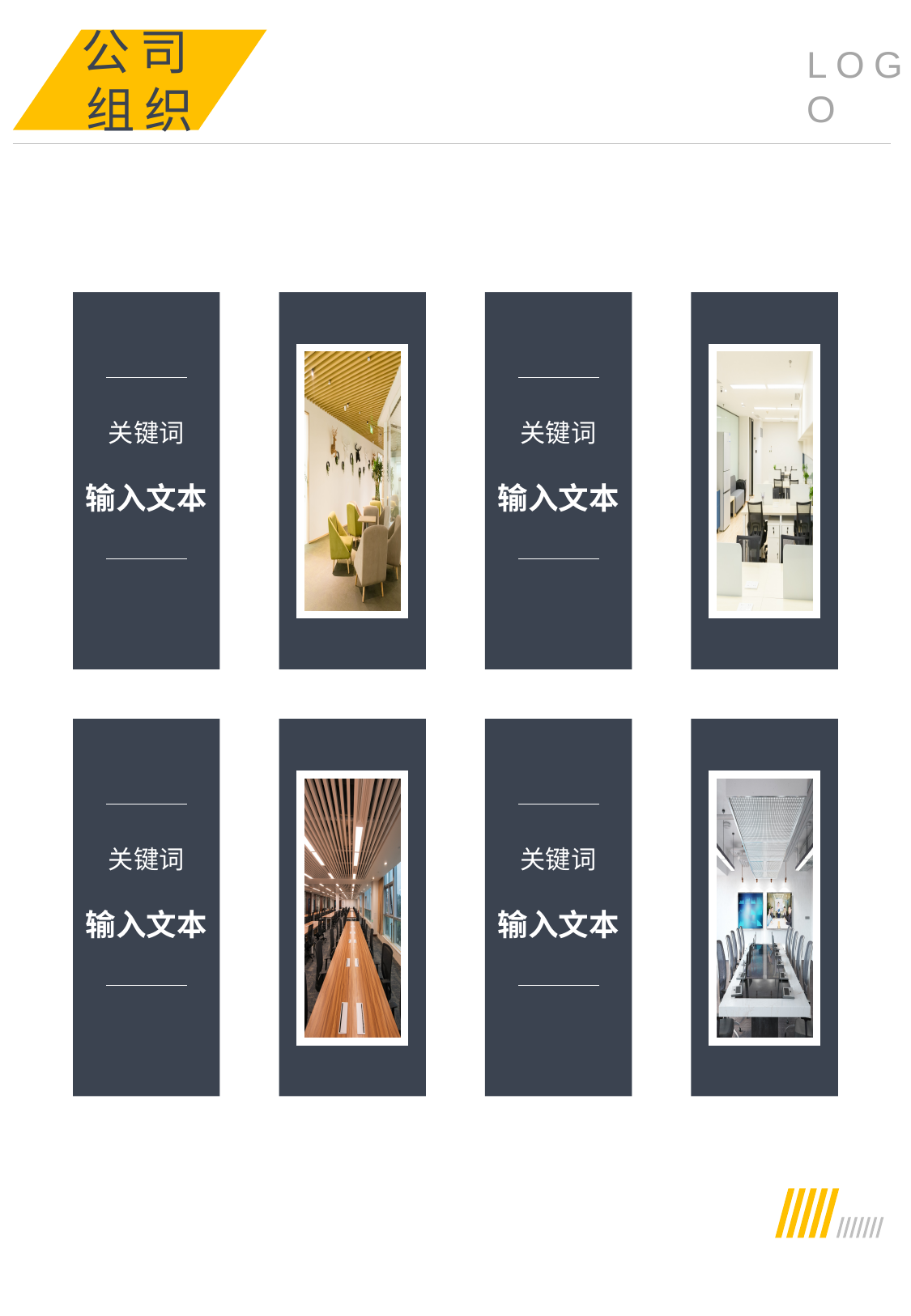

公司组织
LOGO

关键词
输入文本

关键词
输入文本

关键词
输入文本

关键词
输入文本